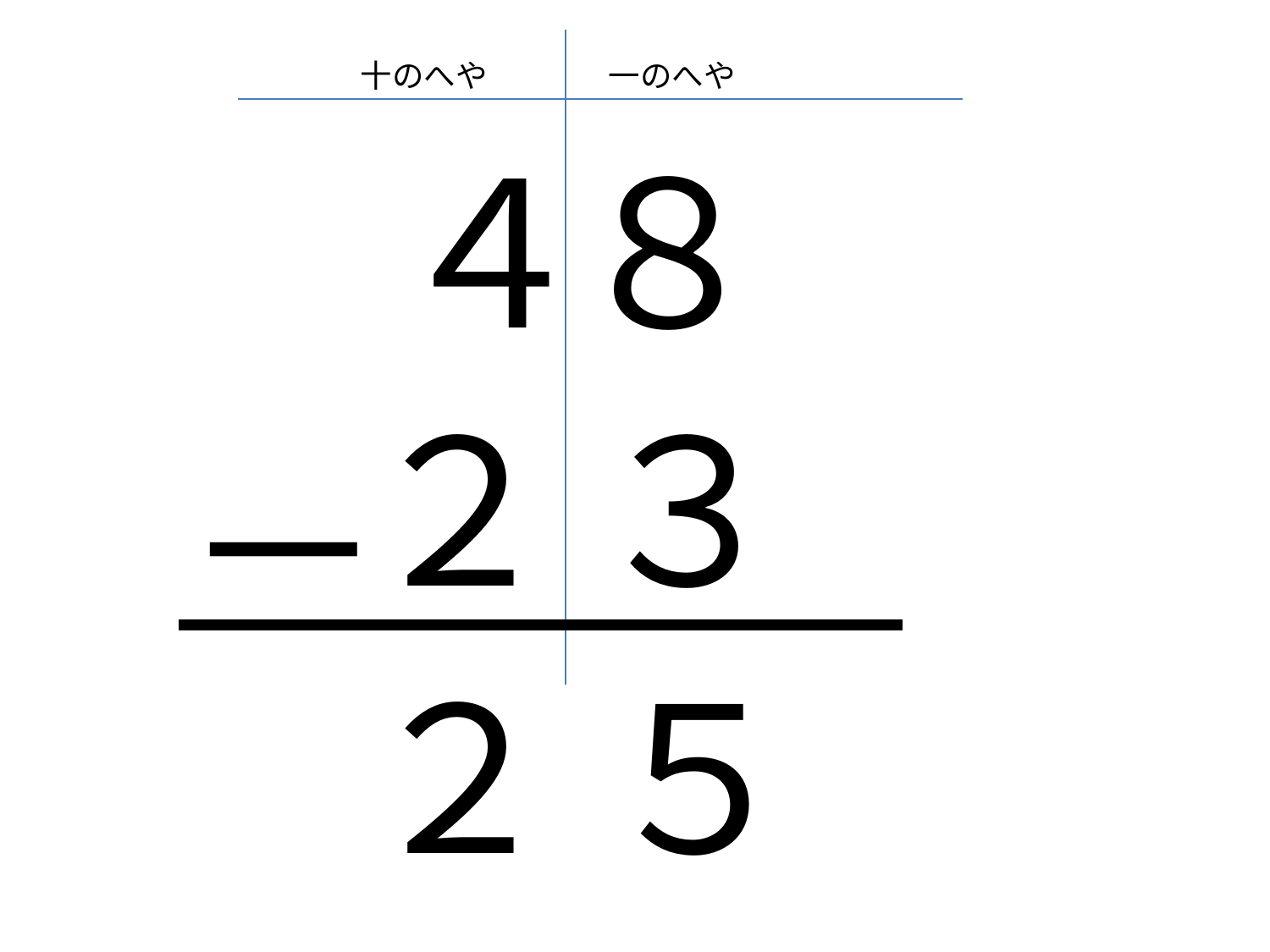

十のへや
一のへや
４
８
２
３
－
２
５